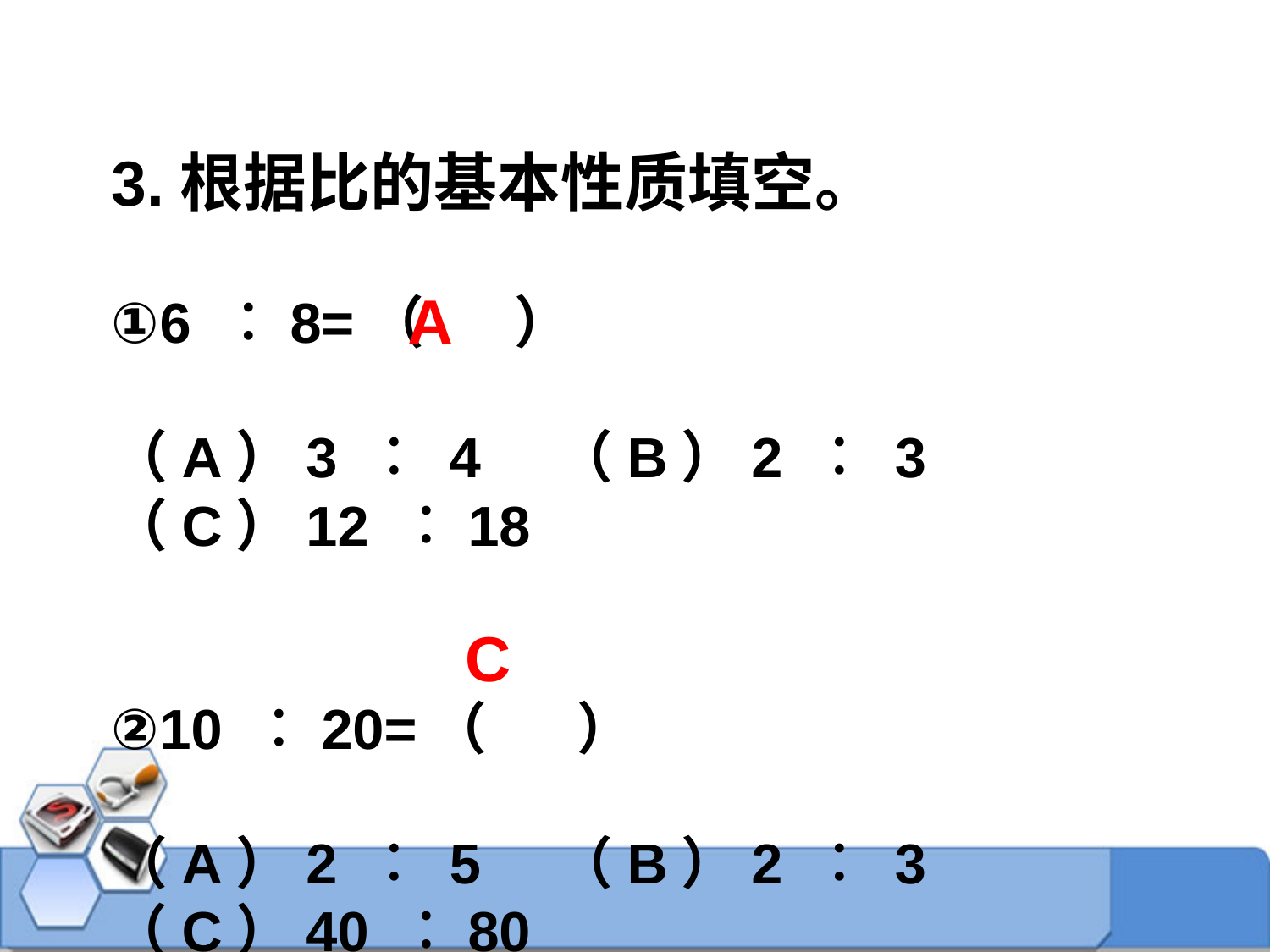

3.根据比的基本性质填空。

①6 ︰8=（       ）

（A）3 ︰ 4    （B）2 ︰ 3     （C）12 ︰18

②10 ︰20=（       ）

（A）2 ︰ 5    （B）2 ︰ 3     （C）40 ︰80

A
C